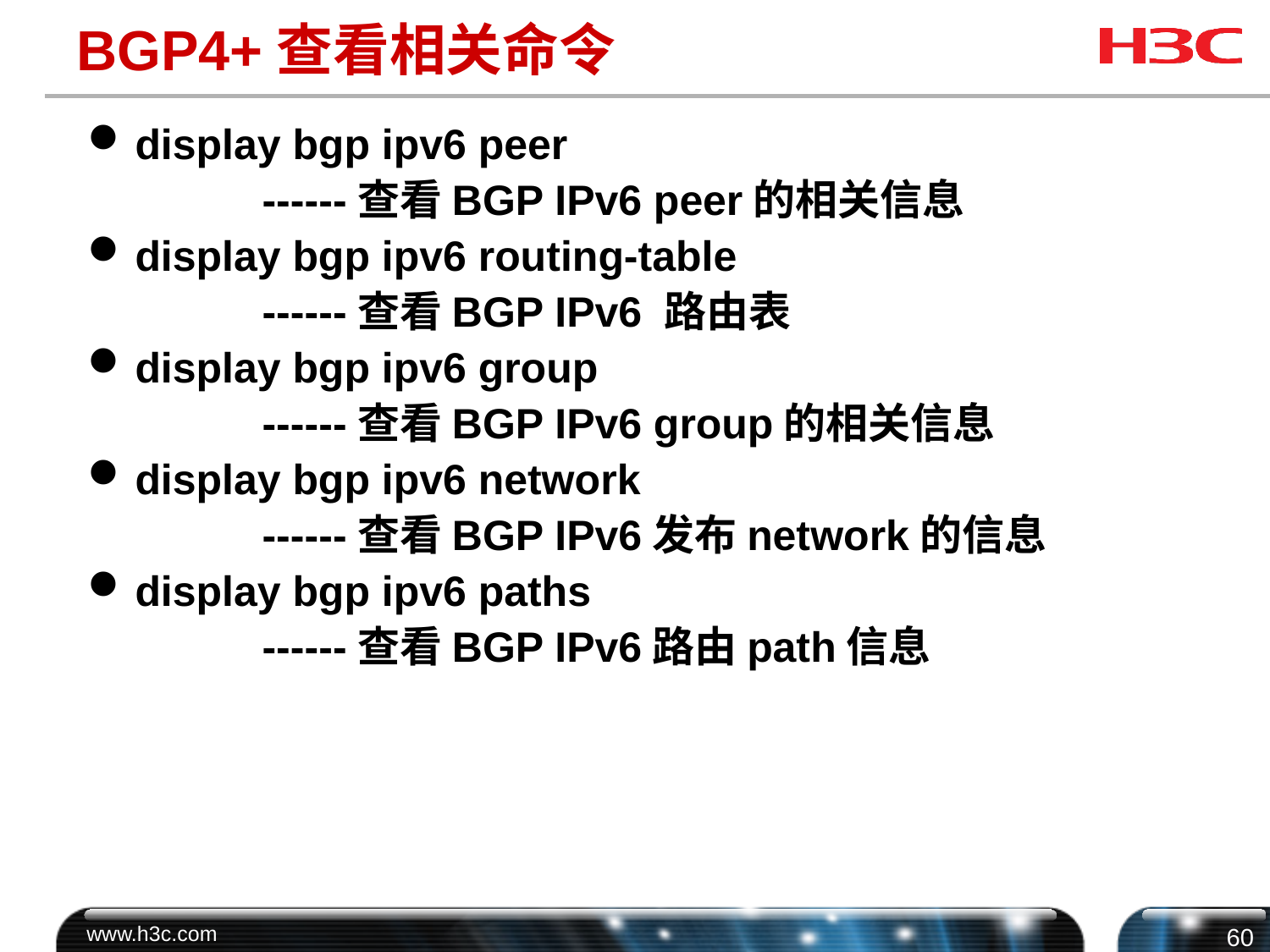

# BGP4+查看相关命令
display bgp ipv6 peer
		------查看BGP IPv6 peer的相关信息
display bgp ipv6 routing-table
		------查看BGP IPv6 路由表
display bgp ipv6 group
		------查看BGP IPv6 group的相关信息
display bgp ipv6 network
		------查看BGP IPv6发布network的信息
display bgp ipv6 paths
		------查看BGP IPv6路由path信息